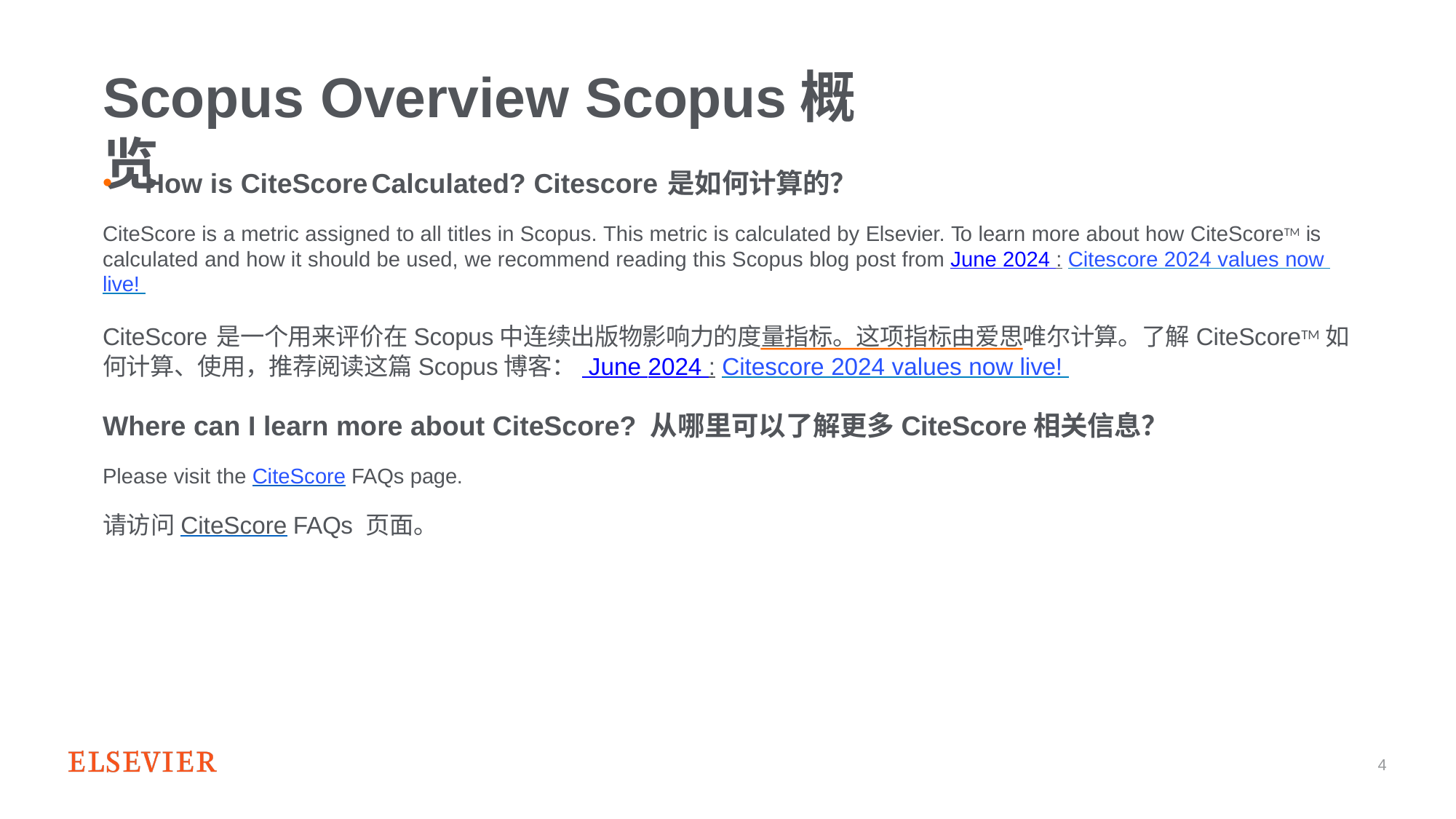

# Scopus Overview Scopus概览
How is CiteScore Calculated? Citescore 是如何计算的？
CiteScore is a metric assigned to all titles in Scopus. This metric is calculated by Elsevier. To learn more about how CiteScoreTM is
calculated and how it should be used, we recommend reading this Scopus blog post from June 2024 : Citescore 2024 values now live!

CiteScore 是一个用来评价在Scopus中连续出版物影响力的度量指标。这项指标由爱思唯尔计算。了解CiteScoreTM如何计算、使用，推荐阅读这篇Scopus博客： June 2024 : Citescore 2024 values now live!

Where can I learn more about CiteScore? 从哪里可以了解更多CiteScore相关信息？
Please visit the CiteScore FAQs page.
请访问CiteScore FAQs 页面。

4